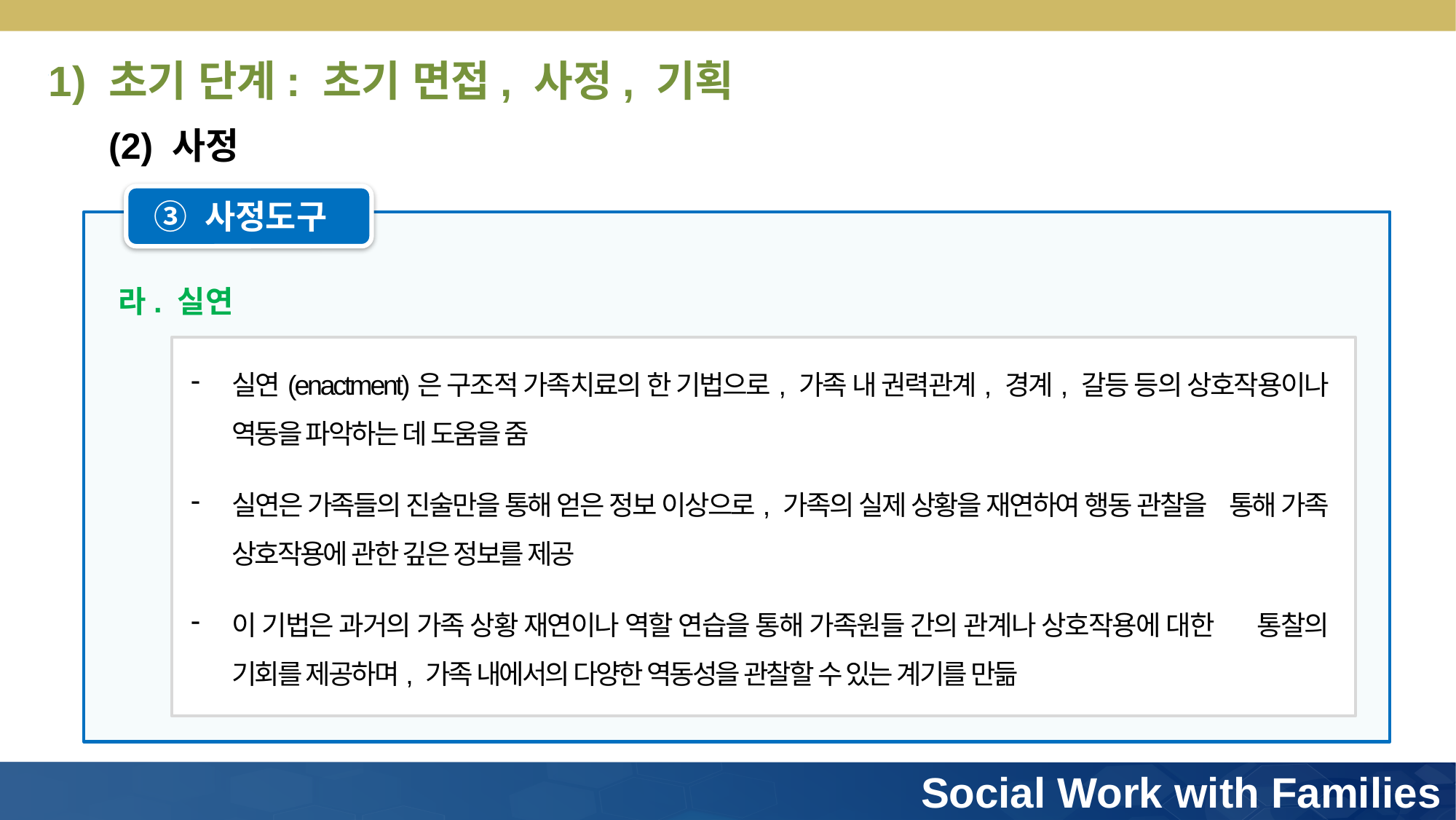

1) 초기 단계: 초기 면접, 사정, 기획
(2) 사정

③ 사정도구

라. 실연

실연(enactment)은 구조적 가족치료의 한 기법으로, 가족 내 권력관계, 경계, 갈등 등의 상호작용이나 역동을 파악하는 데 도움을 줌

실연은 가족들의 진술만을 통해 얻은 정보 이상으로, 가족의 실제 상황을 재연하여 행동 관찰을    통해 가족 상호작용에 관한 깊은 정보를 제공

이 기법은 과거의 가족 상황 재연이나 역할 연습을 통해 가족원들 간의 관계나 상호작용에 대한       통찰의 기회를 제공하며, 가족 내에서의 다양한 역동성을 관찰할 수 있는 계기를 만듦